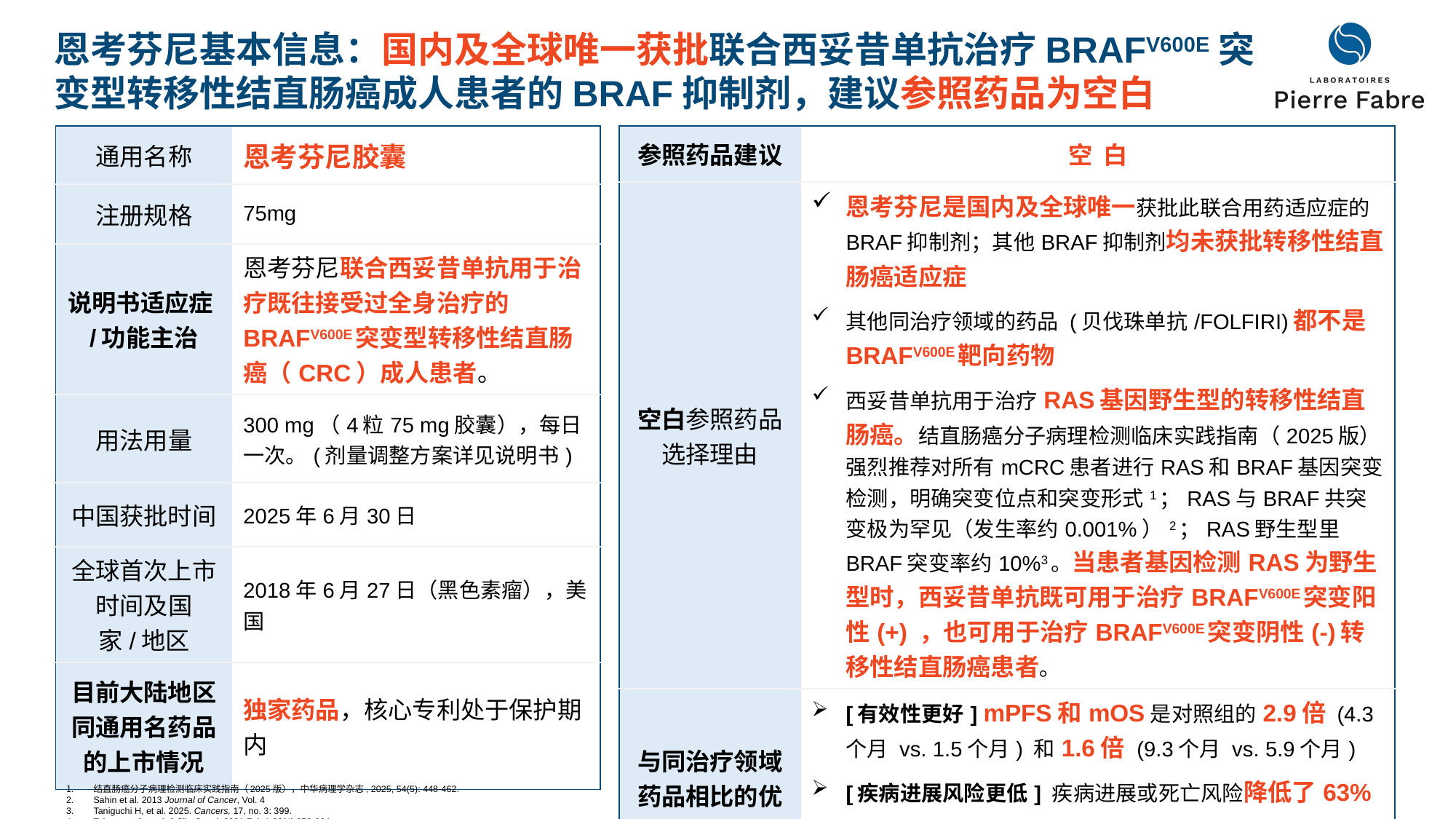

恩考芬尼基本信息：国内及全球唯一获批联合西妥昔单抗治疗BRAFV600E突变型转移性结直肠癌成人患者的BRAF抑制剂，建议参照药品为空白
| 参照药品建议 | 空 白 |
| --- | --- |
| 空白参照药品 选择理由 | 恩考芬尼是国内及全球唯一获批此联合用药适应症的BRAF抑制剂；其他BRAF抑制剂均未获批转移性结直肠癌适应症 其他同治疗领域的药品 (贝伐珠单抗/FOLFIRI)都不是BRAFV600E靶向药物 西妥昔单抗用于治疗RAS基因野生型的转移性结直肠癌。结直肠癌分子病理检测临床实践指南（2025版）强烈推荐对所有mCRC患者进行RAS和BRAF基因突变检测，明确突变位点和突变形式1；RAS与BRAF共突变极为罕见（发生率约0.001%）2；RAS野生型里BRAF突变率约10%3。当患者基因检测RAS为野生型时，西妥昔单抗既可用于治疗BRAFV600E突变阳性(+) ，也可用于治疗BRAFV600E突变阴性(-)转移性结直肠癌患者。 |
| 与同治疗领域药品相比的优势4-5 | [有效性更好] mPFS和mOS是对照组的2.9倍 (4.3个月 vs. 1.5个月) 和1.6倍 (9.3个月 vs. 5.9个月) [疾病进展风险更低] 疾病进展或死亡风险降低了63% [ORR更高] 是对照组的10.7倍 [安全性更好] ≥3级AE明显低于对照组 |
| 通用名称 | 恩考芬尼胶囊 |
| --- | --- |
| 注册规格 | 75mg |
| 说明书适应症/功能主治 | 恩考芬尼联合西妥昔单抗用于治疗既往接受过全身治疗的BRAFV600E突变型转移性结直肠癌（CRC）成人患者。 |
| 用法用量 | 300 mg（4粒75 mg胶囊），每日一次。(剂量调整方案详见说明书) |
| 中国获批时间 | 2025年6月30日 |
| 全球首次上市时间及国家/地区 | 2018年6月27日（黑色素瘤），美国 |
| 目前大陆地区同通用名药品的上市情况 | 独家药品，核心专利处于保护期内 |
结直肠癌分子病理检测临床实践指南（2025版），中华病理学杂志, 2025, 54(5): 448-462.
Sahin et al. 2013 Journal of Cancer, Vol. 4
Taniguchi H, et al. 2025. Cancers, 17, no. 3: 399.
Tabernero J, et al. J Clin Oncol. 2021 Feb 1;39(4):273-284;
Wang X, et al. J Clin Oncol. 2024;42(suppl 17):abstract LBA3559 (poster 222).